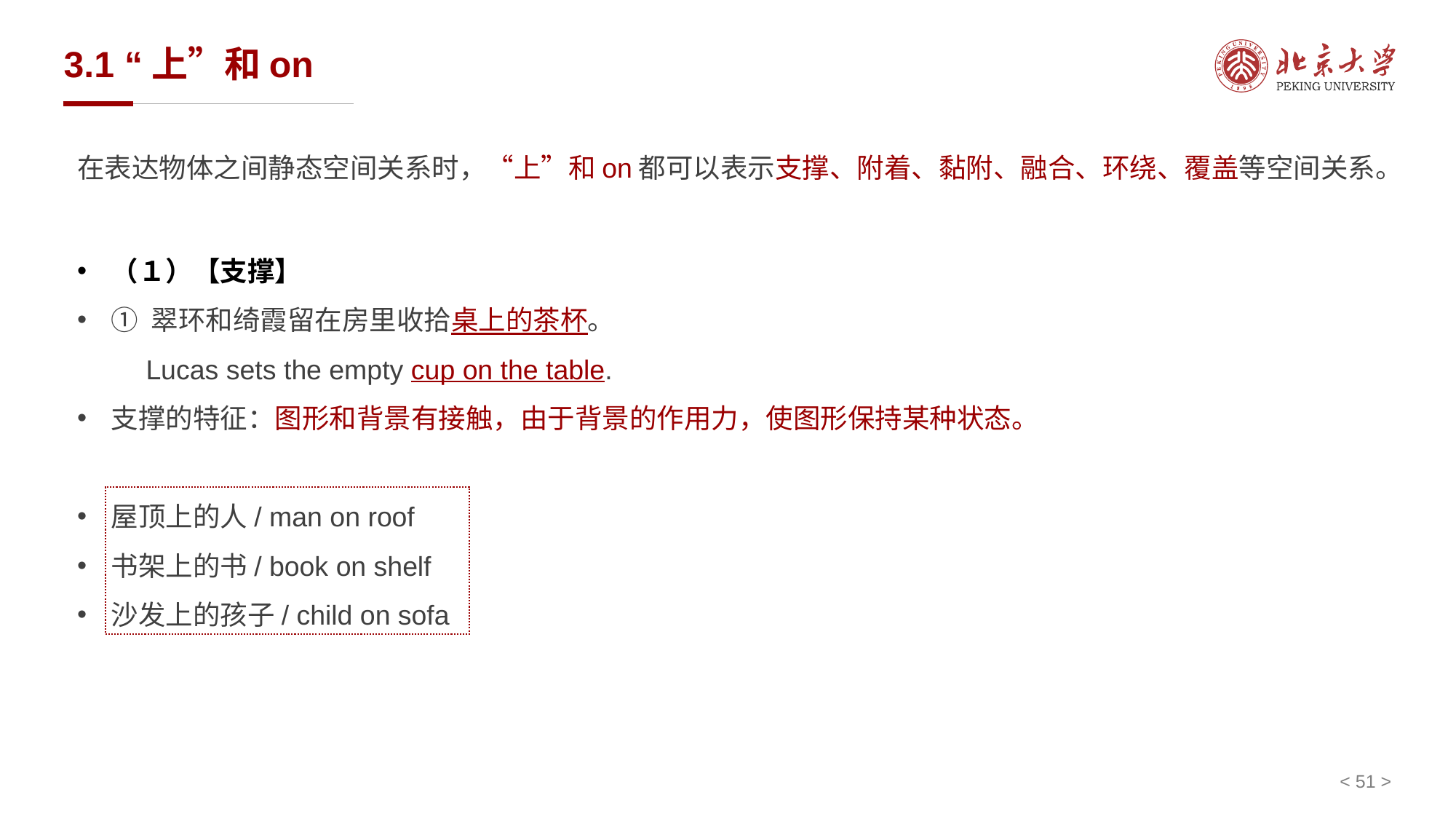

# 3.1 “上”和on
在表达物体之间静态空间关系时，“上”和on都可以表示支撑、附着、黏附、融合、环绕、覆盖等空间关系。
（１）【支撑】
① 翠环和绮霞留在房里收拾桌上的茶杯。
         Lucas sets the empty cup on the table.
支撑的特征：图形和背景有接触，由于背景的作用力，使图形保持某种状态。

屋顶上的人/ man on roof
书架上的书/ book on shelf
沙发上的孩子/ child on sofa

< 51 >